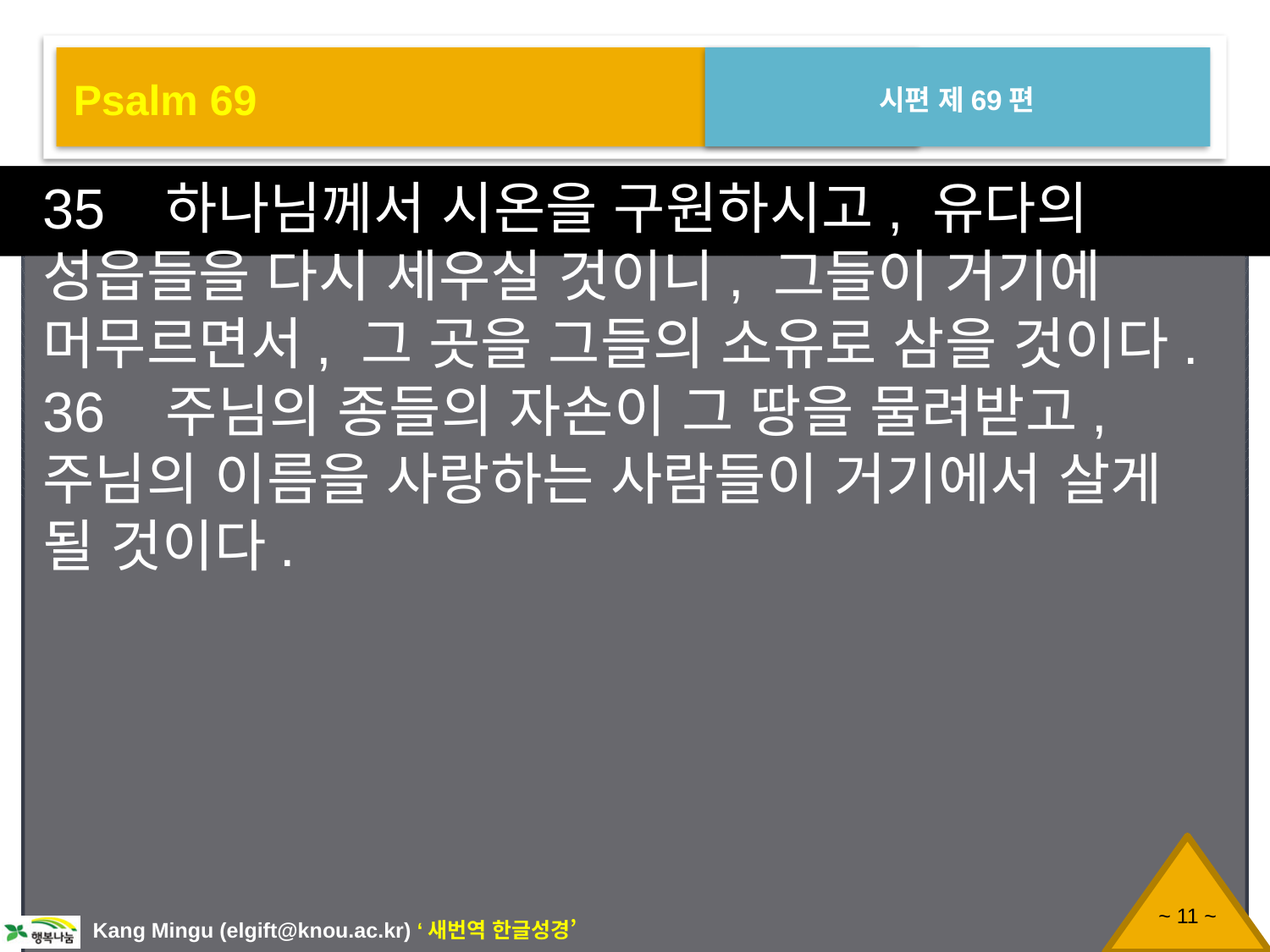

Psalm 69
시편 제69편
35   하나님께서 시온을 구원하시고, 유다의 성읍들을 다시 세우실 것이니, 그들이 거기에 머무르면서, 그 곳을 그들의 소유로 삼을 것이다.
36   주님의 종들의 자손이 그 땅을 물려받고, 주님의 이름을 사랑하는 사람들이 거기에서 살게 될 것이다.